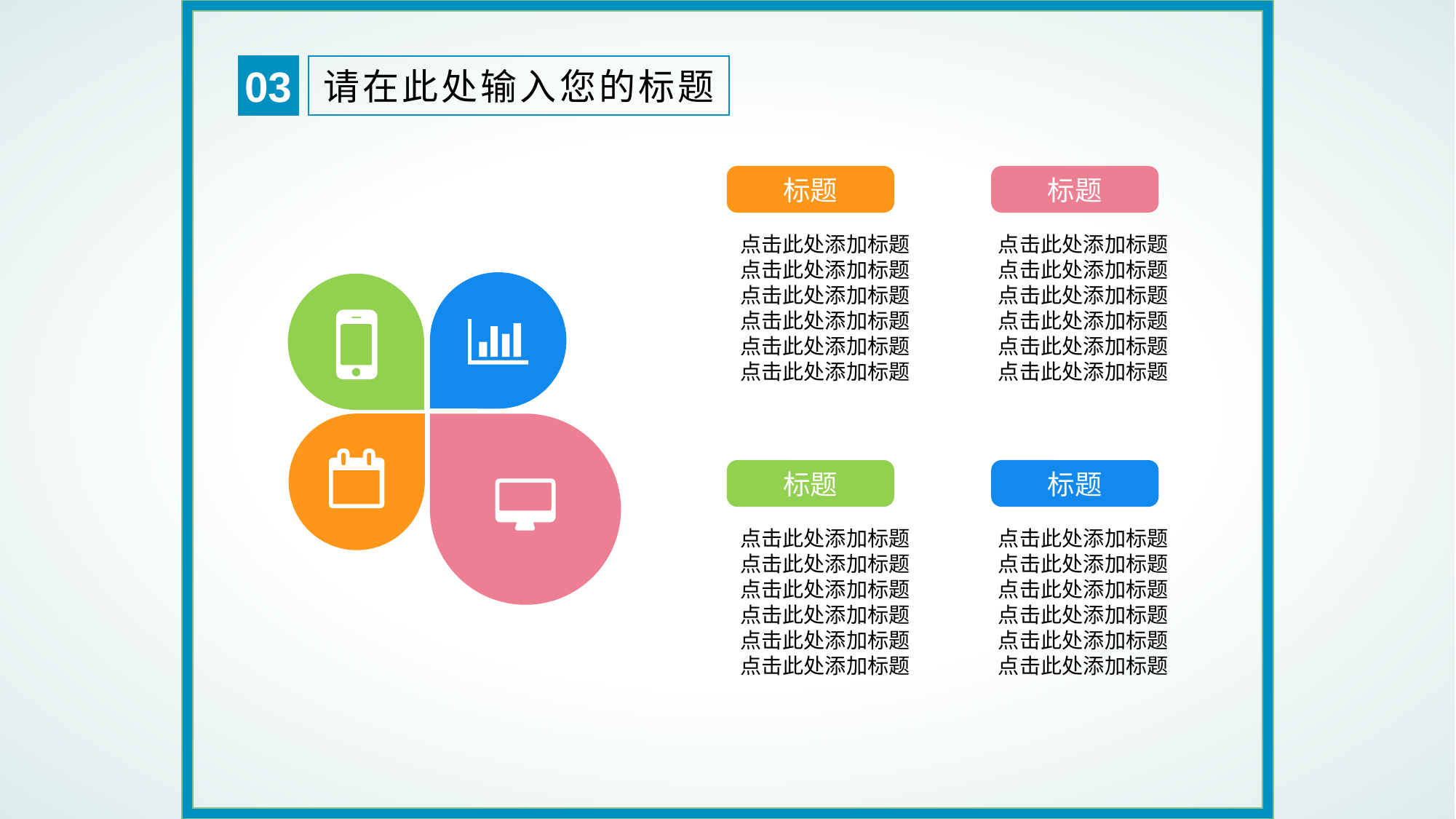

03
请在此处输入您的标题
标题
标题
点击此处添加标题
点击此处添加标题
点击此处添加标题
点击此处添加标题
点击此处添加标题
点击此处添加标题

点击此处添加标题
点击此处添加标题
点击此处添加标题
点击此处添加标题
点击此处添加标题
点击此处添加标题

标题
标题

点击此处添加标题
点击此处添加标题
点击此处添加标题
点击此处添加标题
点击此处添加标题
点击此处添加标题

点击此处添加标题
点击此处添加标题
点击此处添加标题
点击此处添加标题
点击此处添加标题
点击此处添加标题